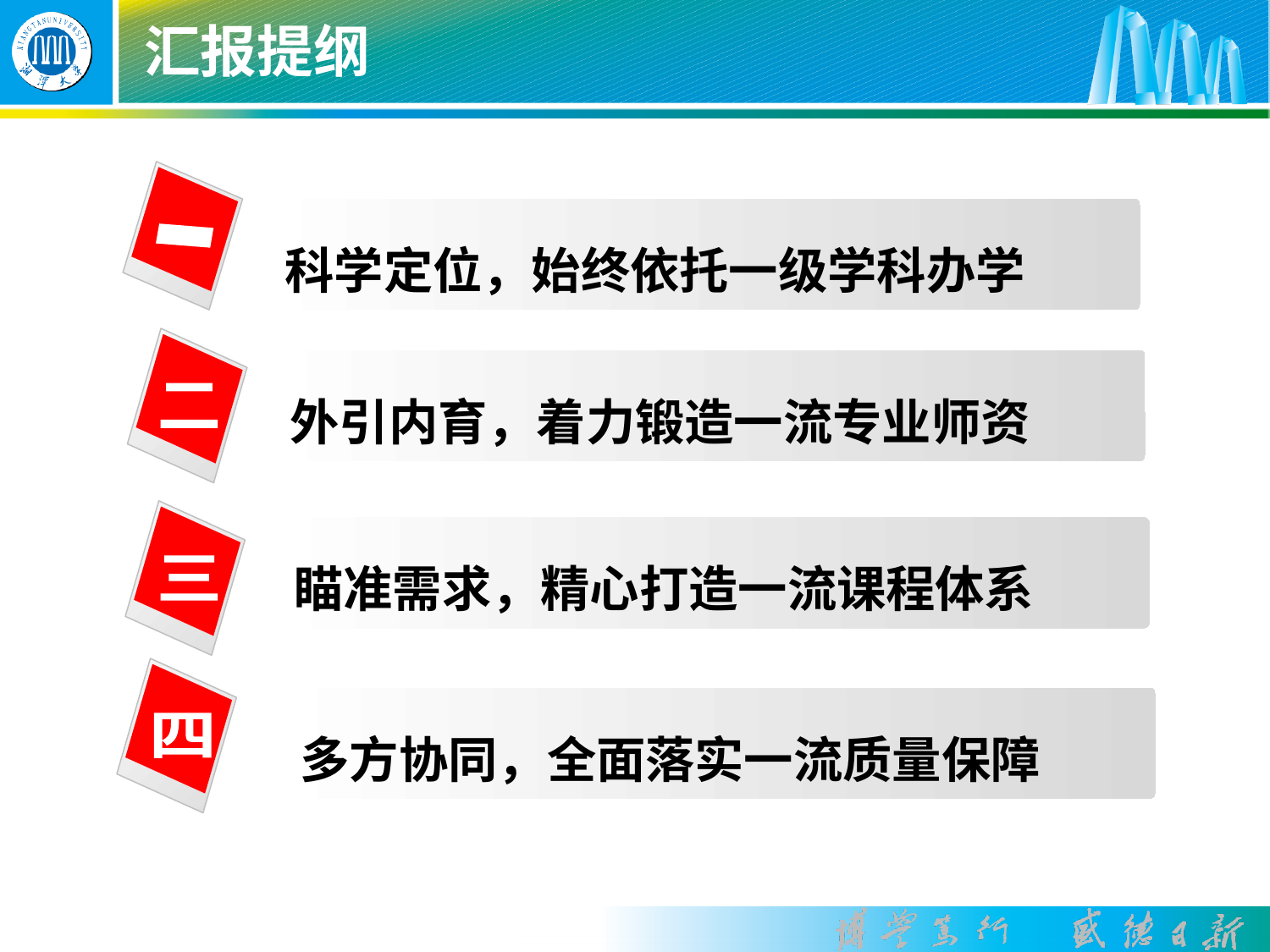

# 汇报提纲

科学定位，始终依托一级学科办学
一

外引内育，着力锻造一流专业师资
二

瞄准需求，精心打造一流课程体系
三

多方协同，全面落实一流质量保障
四